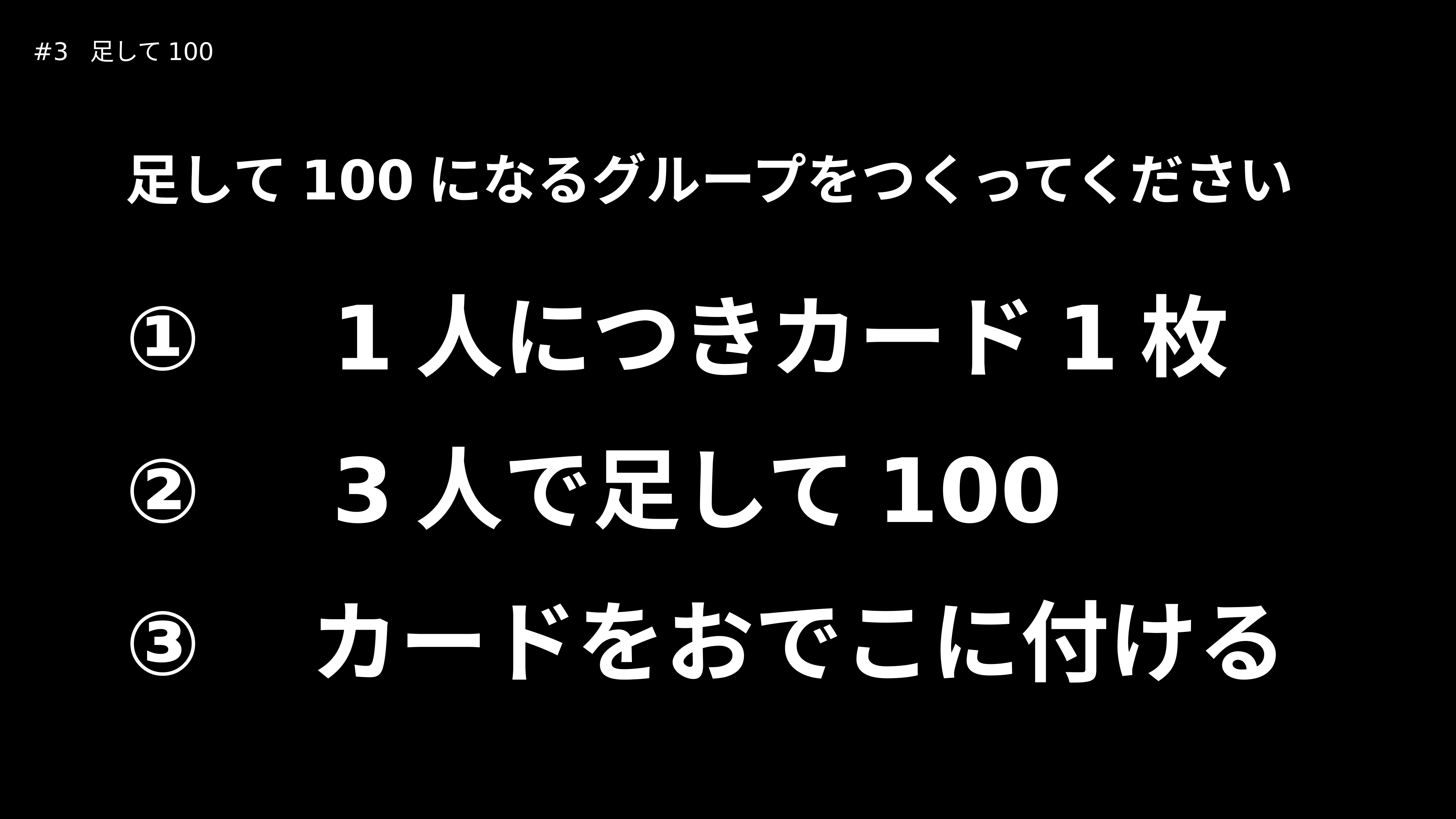

| #3 足して100 |  |
| --- | --- |
足して100になるグループをつくってください
①　1人につきカード1枚
②　3人で足して100
③　カードをおでこに付ける